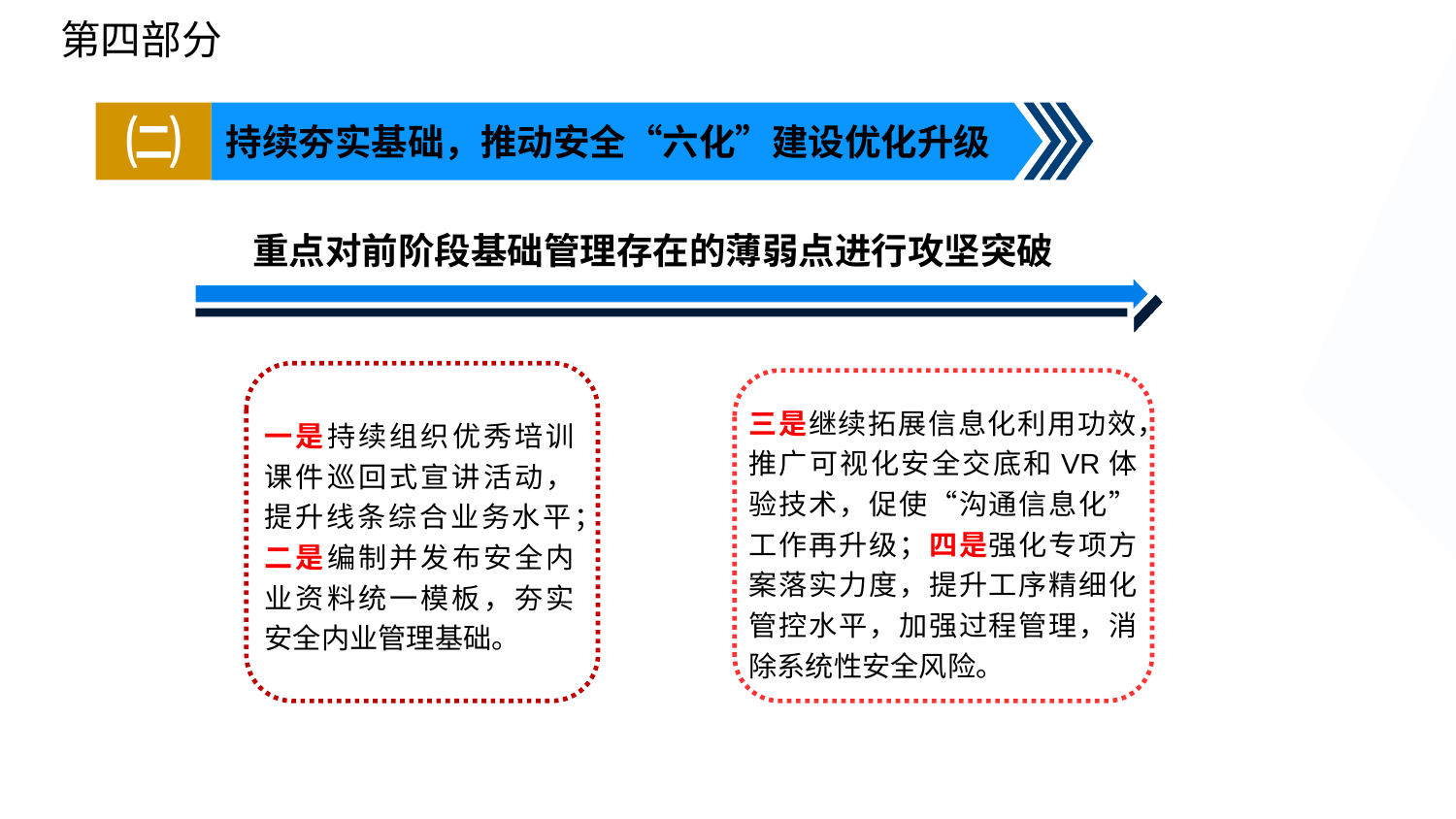

第四部分
㈡
持续夯实基础，推动安全“六化”建设优化升级

重点对前阶段基础管理存在的薄弱点进行攻坚突破

三是继续拓展信息化利用功效，推广可视化安全交底和VR体验技术，促使“沟通信息化”工作再升级；四是强化专项方案落实力度，提升工序精细化管控水平，加强过程管理，消除系统性安全风险。

一是持续组织优秀培训课件巡回式宣讲活动，提升线条综合业务水平；二是编制并发布安全内业资料统一模板，夯实安全内业管理基础。